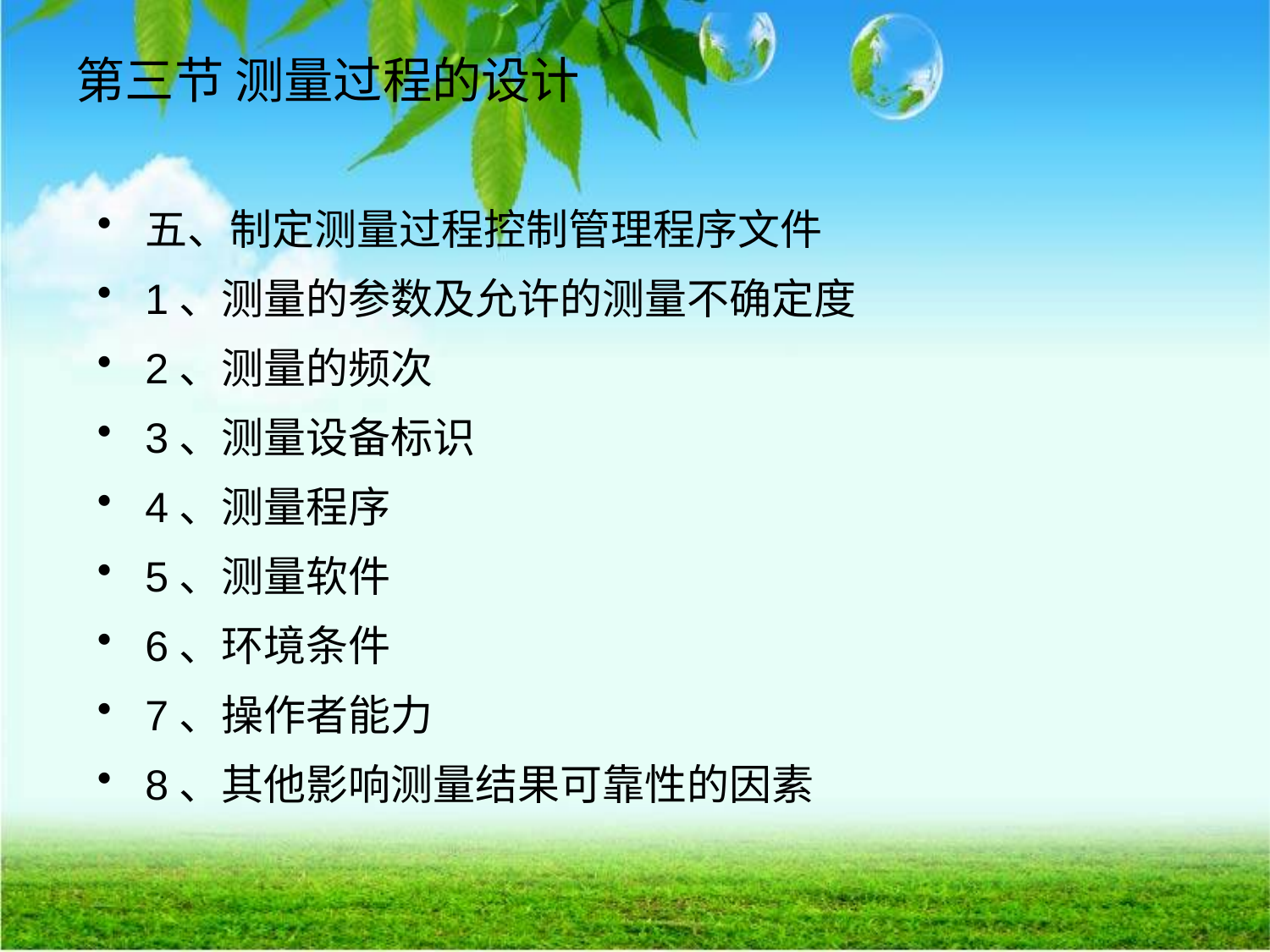

# 第三节 测量过程的设计
五、制定测量过程控制管理程序文件
1、测量的参数及允许的测量不确定度
2、测量的频次
3、测量设备标识
4、测量程序
5、测量软件
6、环境条件
7、操作者能力
8、其他影响测量结果可靠性的因素